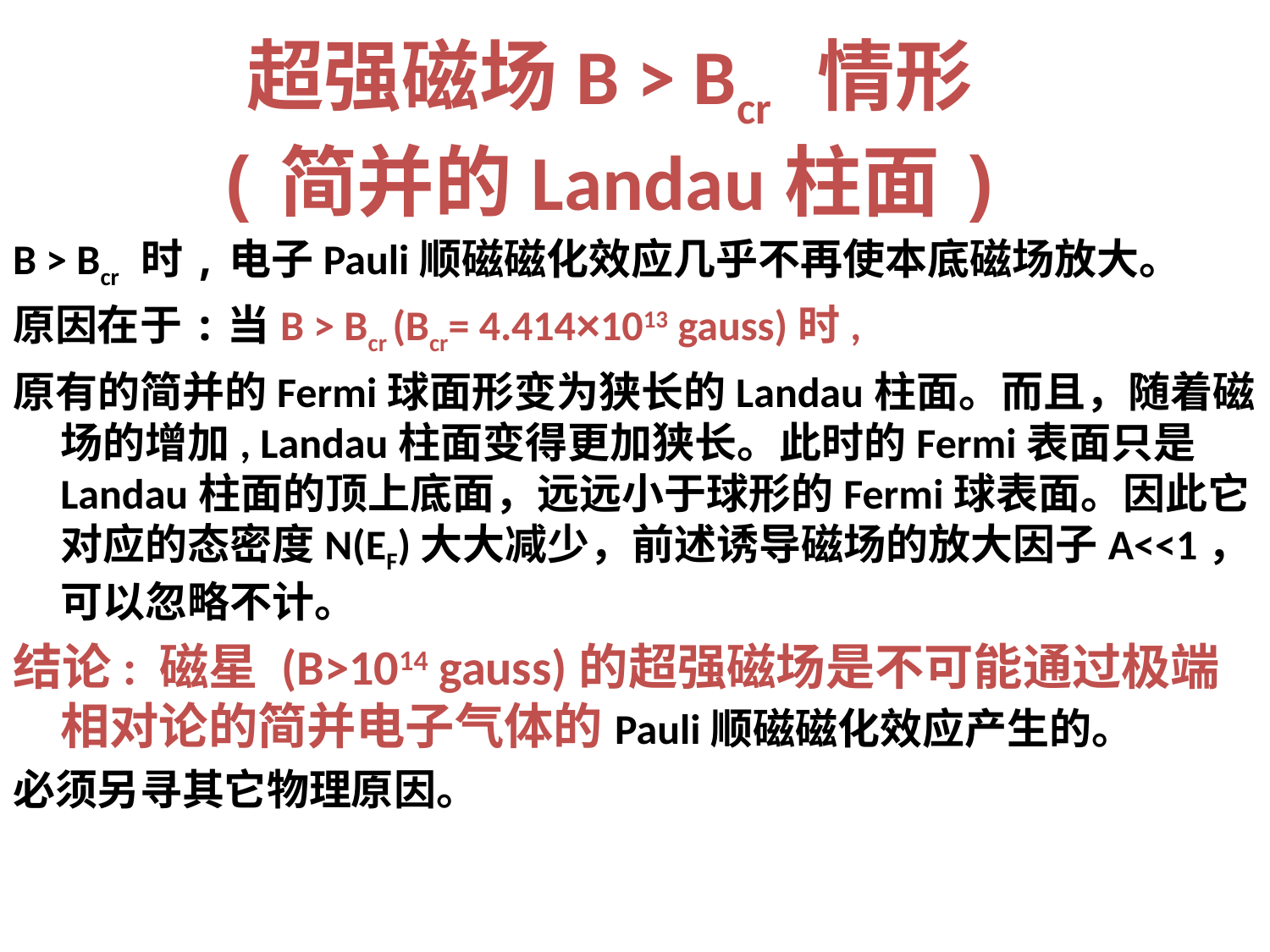

# 超强磁场B > Bcr 情形 (简并的Landau柱面)
B > Bcr  时,电子Pauli顺磁磁化效应几乎不再使本底磁场放大。
原因在于:当B > Bcr (Bcr= 4.414×1013 gauss)时,
原有的简并的Fermi球面形变为狭长的Landau柱面。而且，随着磁场的增加, Landau柱面变得更加狭长。此时的Fermi表面只是Landau柱面的顶上底面，远远小于球形的Fermi球表面。因此它对应的态密度N(EF)大大减少，前述诱导磁场的放大因子A<<1，可以忽略不计。
结论: 磁星 (B>1014 gauss)的超强磁场是不可能通过极端相对论的简并电子气体的Pauli顺磁磁化效应产生的。
必须另寻其它物理原因。